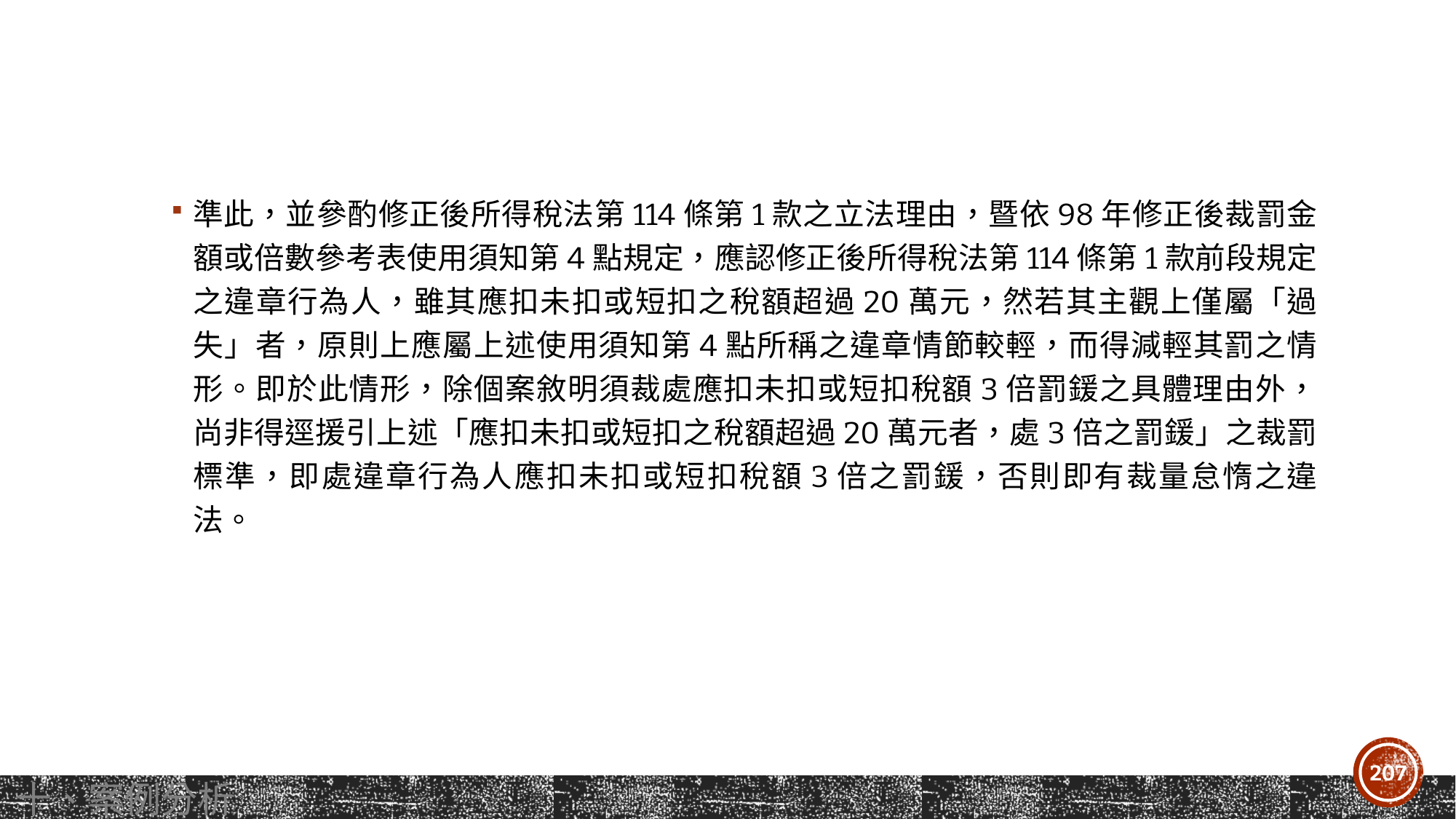

#

準此，並參酌修正後所得稅法第114條第1款之立法理由，暨依98年修正後裁罰金額或倍數參考表使用須知第4點規定，應認修正後所得稅法第114條第1款前段規定之違章行為人，雖其應扣未扣或短扣之稅額超過20萬元，然若其主觀上僅屬「過失」者，原則上應屬上述使用須知第4點所稱之違章情節較輕，而得減輕其罰之情形。即於此情形，除個案敘明須裁處應扣未扣或短扣稅額3倍罰鍰之具體理由外，尚非得逕援引上述「應扣未扣或短扣之稅額超過20萬元者，處3倍之罰鍰」之裁罰標準，即處違章行為人應扣未扣或短扣稅額3倍之罰鍰，否則即有裁量怠惰之違法。
207